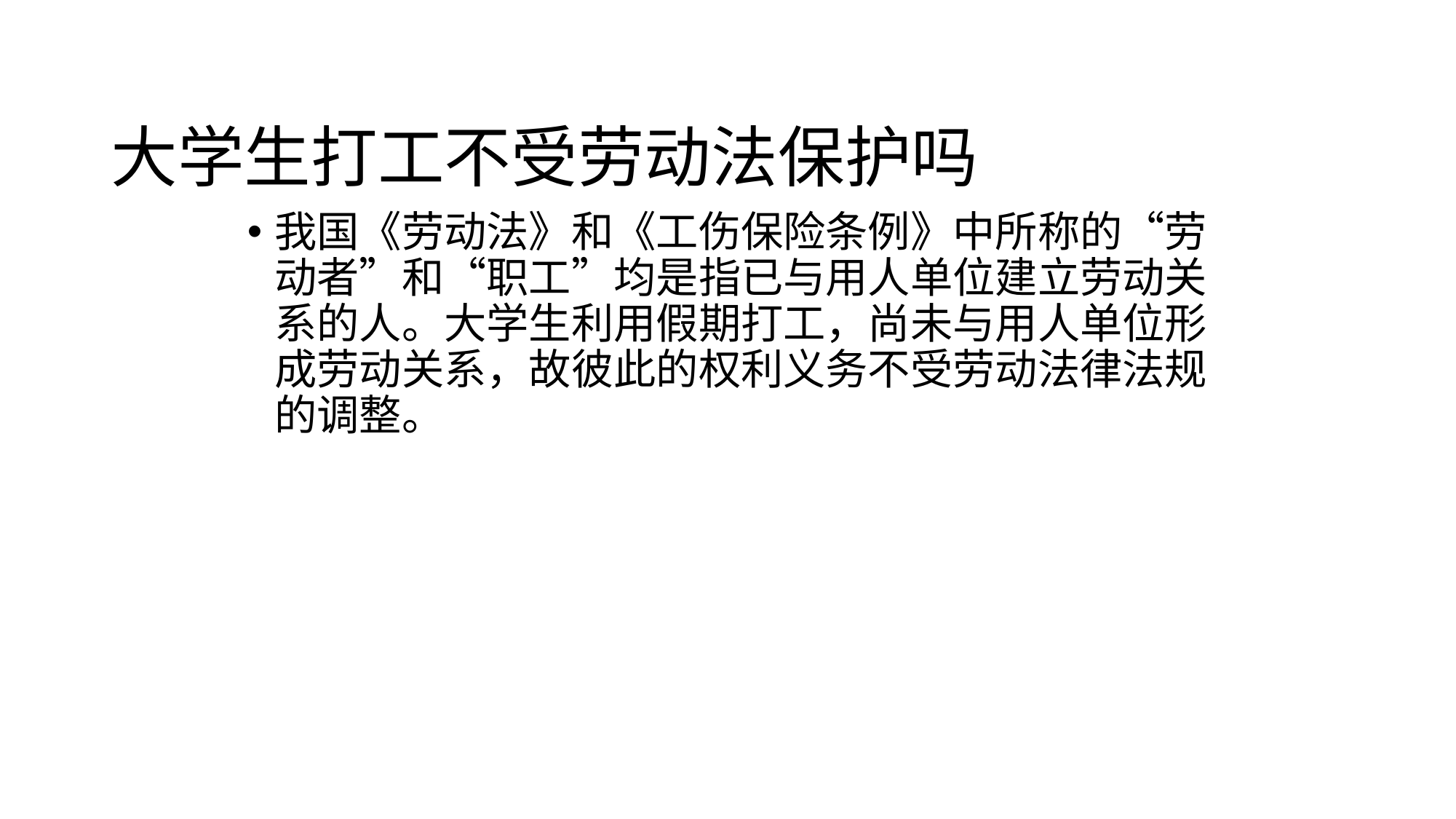

# 大学生打工不受劳动法保护吗
我国《劳动法》和《工伤保险条例》中所称的“劳动者”和“职工”均是指已与用人单位建立劳动关系的人。大学生利用假期打工，尚未与用人单位形成劳动关系，故彼此的权利义务不受劳动法律法规的调整。